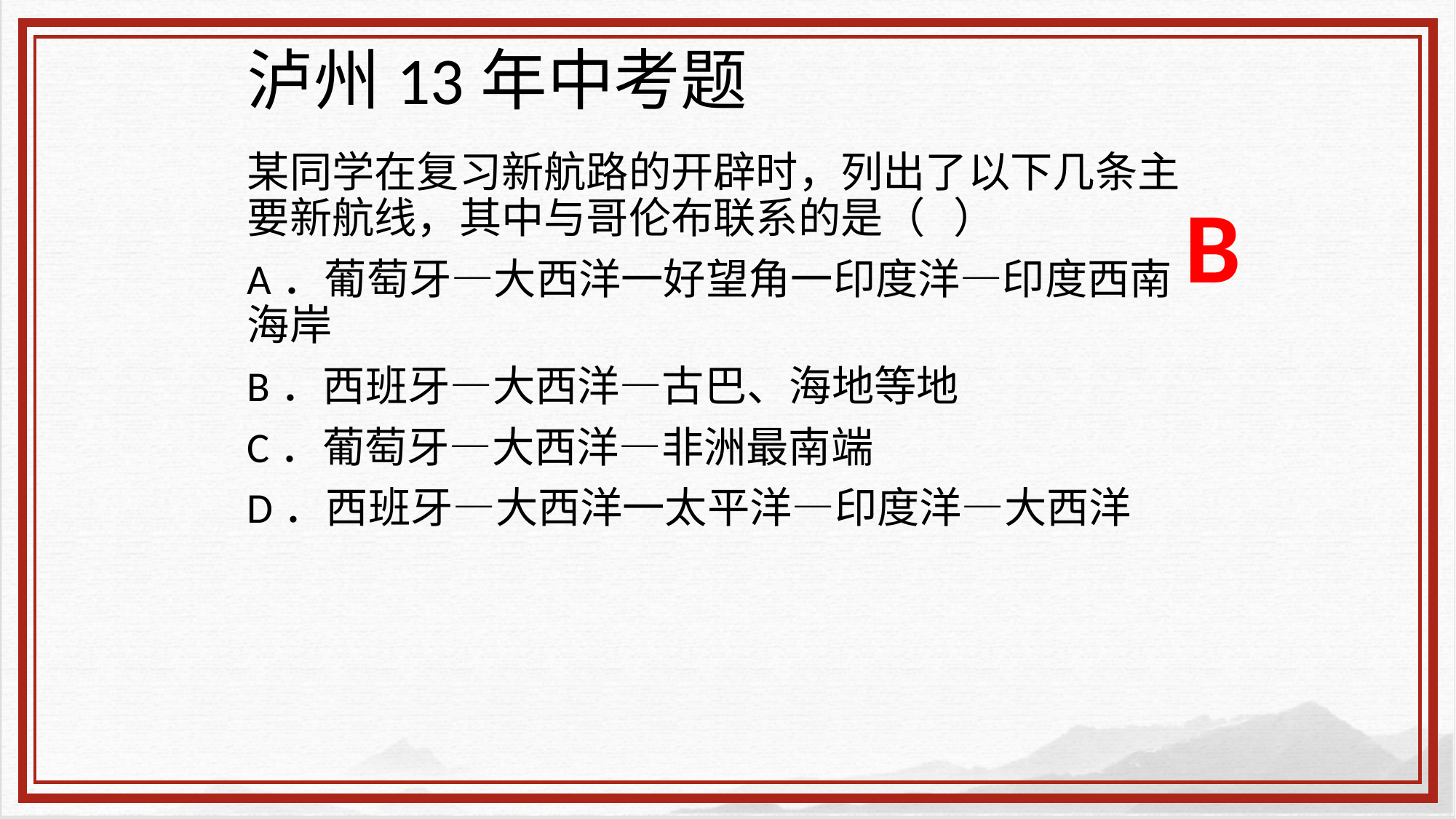

# 泸州13年中考题
某同学在复习新航路的开辟时，列出了以下几条主要新航线，其中与哥伦布联系的是（   ）
A．葡萄牙—大西洋一好望角一印度洋—印度西南海岸
B．西班牙—大西洋—古巴、海地等地
C．葡萄牙—大西洋—非洲最南端
D．西班牙—大西洋一太平洋—印度洋—大西洋
B